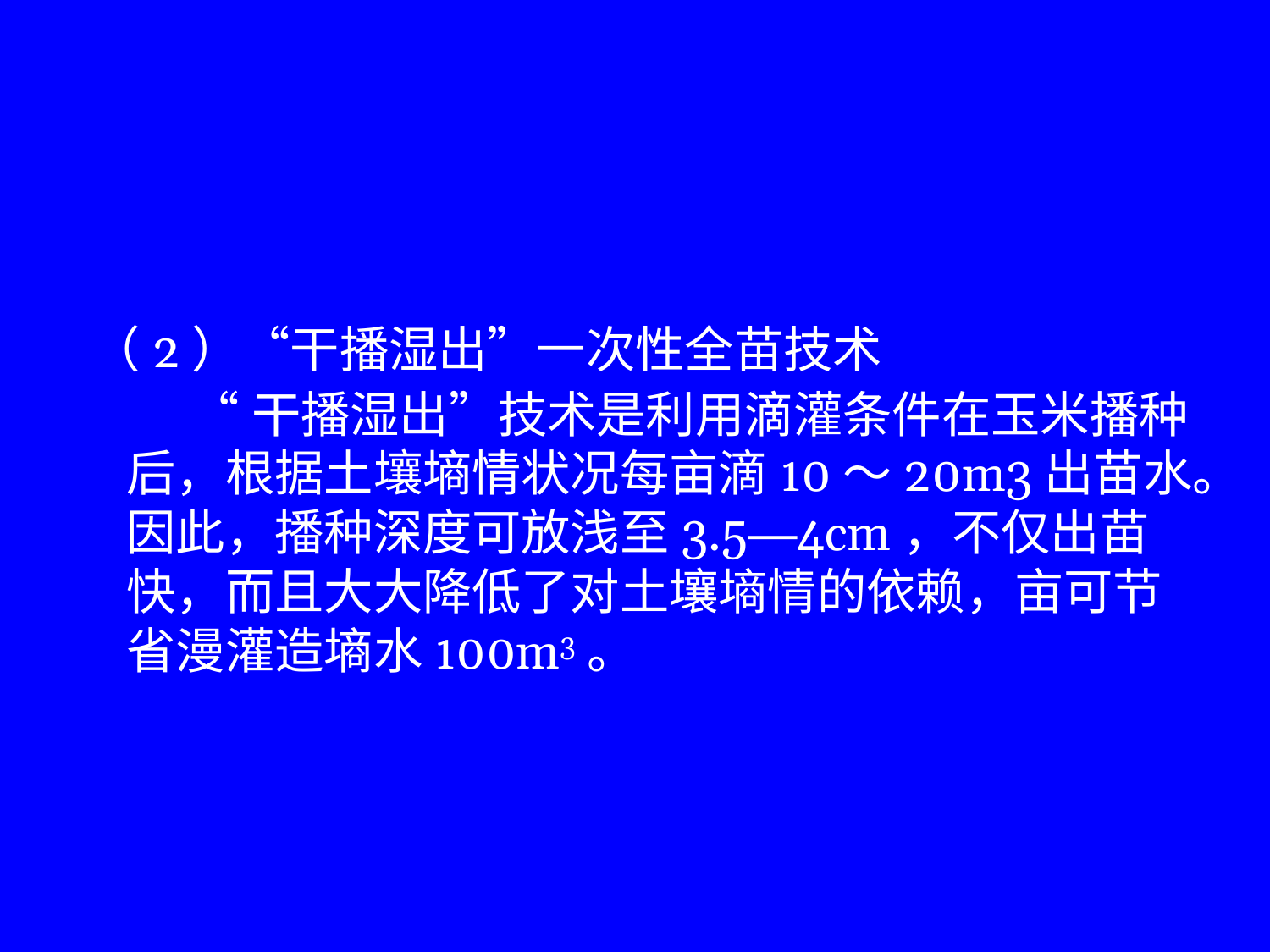

（2）“干播湿出”一次性全苗技术
         “干播湿出”技术是利用滴灌条件在玉米播种后，根据土壤墒情状况每亩滴10～20m3出苗水。因此，播种深度可放浅至3.5—4cm，不仅出苗快，而且大大降低了对土壤墒情的依赖，亩可节省漫灌造墒水100m3。